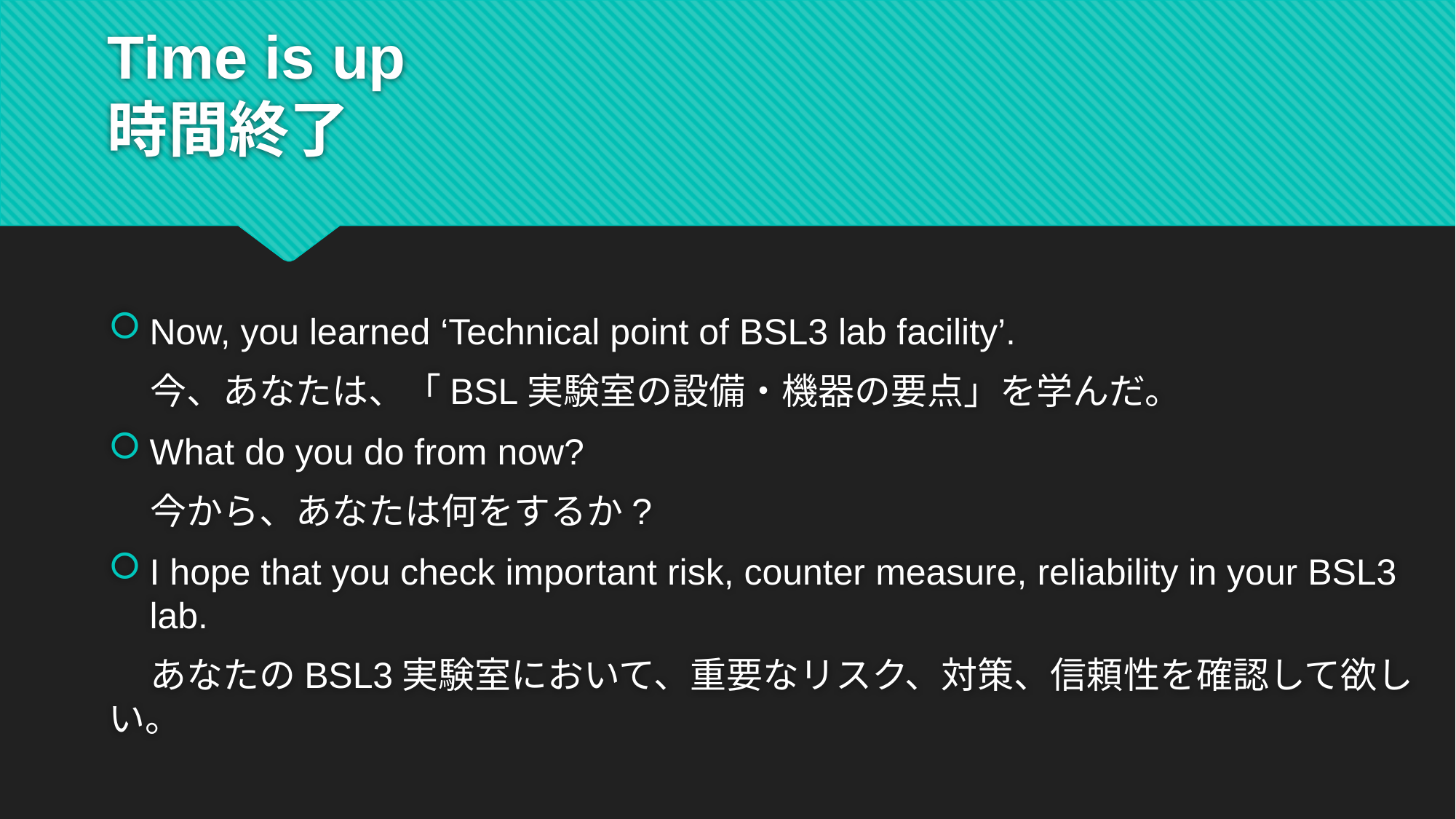

# Time is up 時間終了
Now, you learned ‘Technical point of BSL3 lab facility’.
    今、あなたは、「BSL実験室の設備・機器の要点」を学んだ。
What do you do from now?
    今から、あなたは何をするか?
I hope that you check important risk, counter measure, reliability in your BSL3 lab.
    あなたのBSL3実験室において、重要なリスク、対策、信頼性を確認して欲しい。